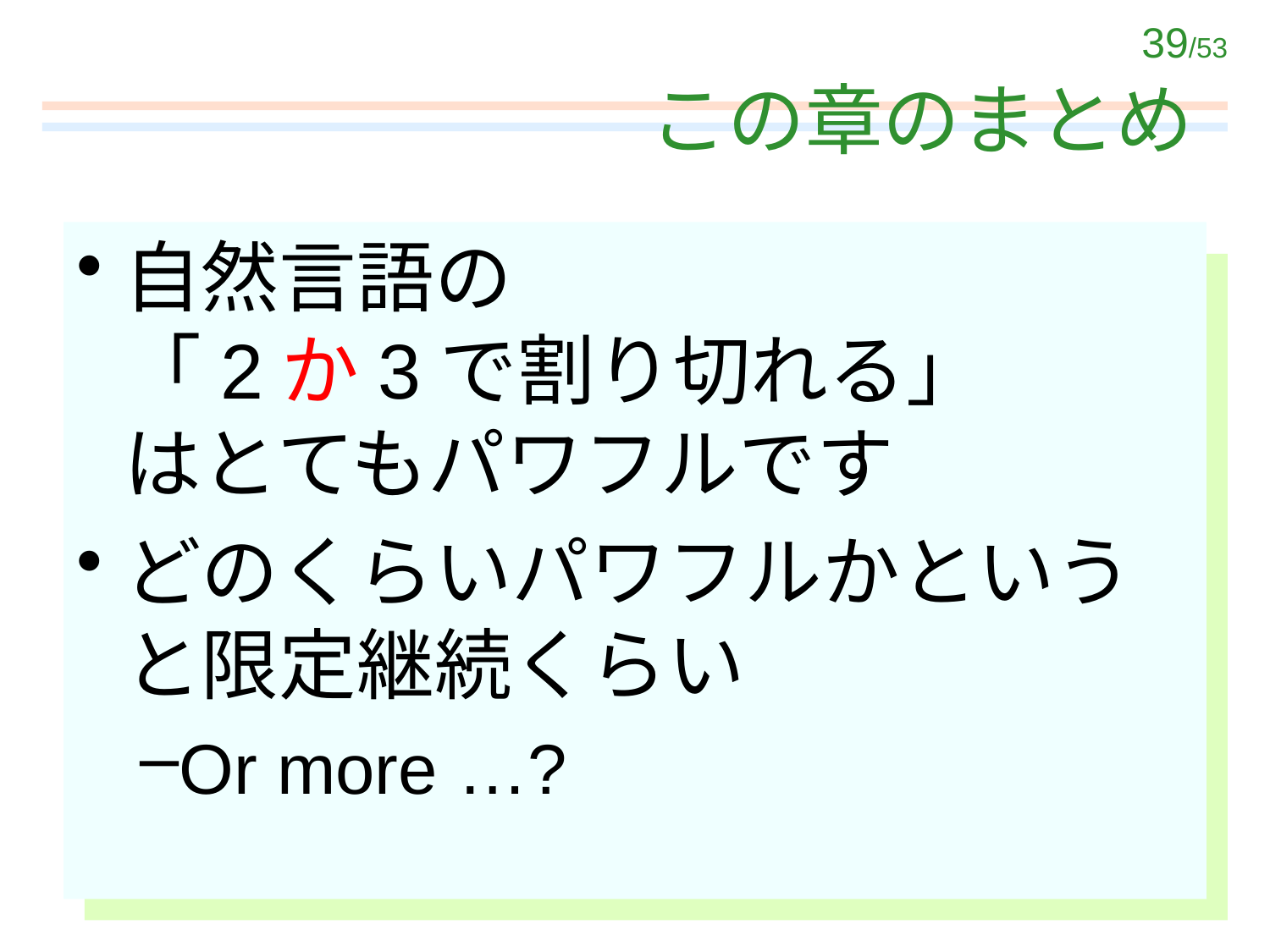

# この章のまとめ
自然言語の
「2か3で割り切れる」
はとてもパワフルです
どのくらいパワフルかというと限定継続くらい
Or more …?